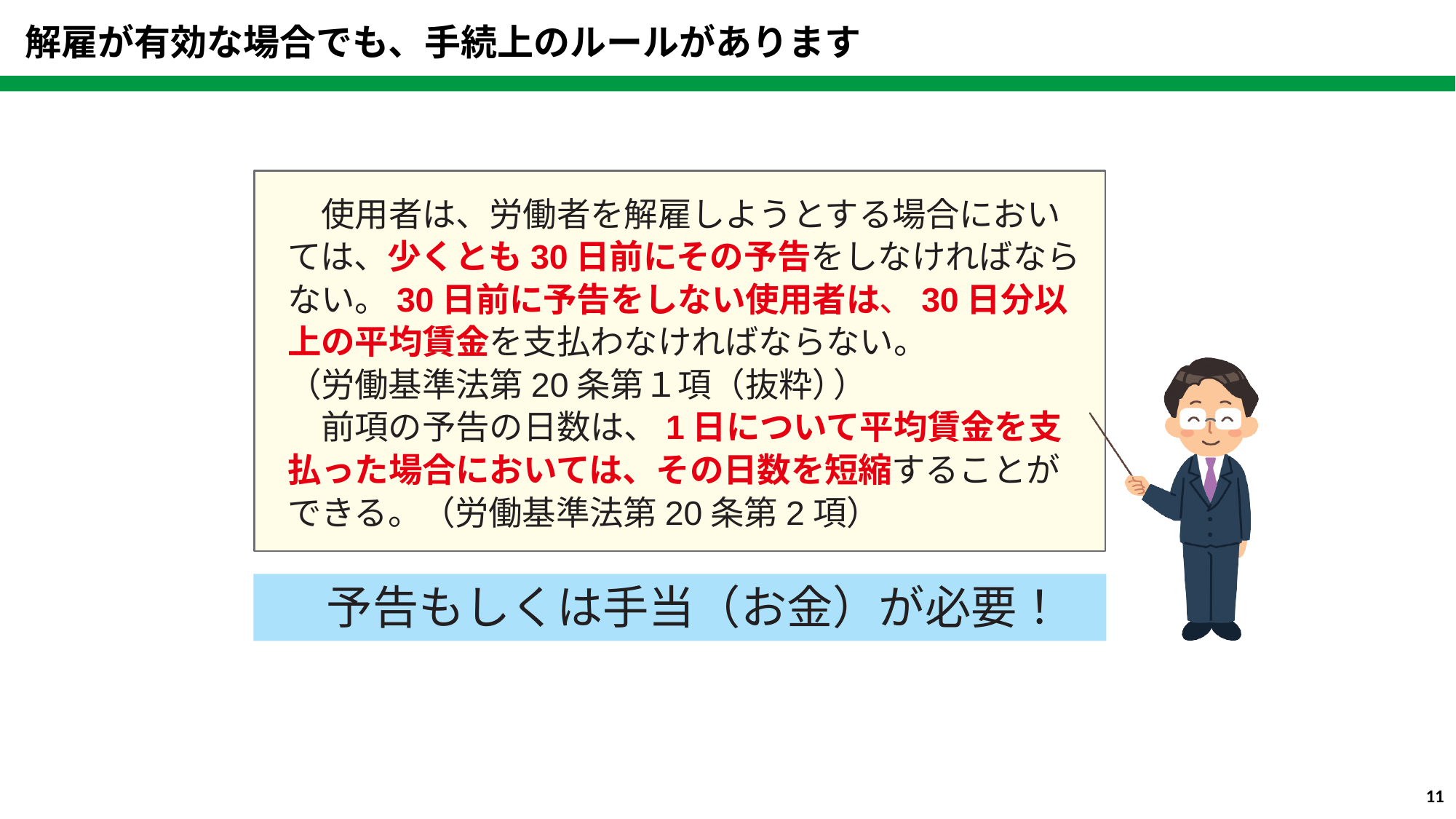

解雇が有効な場合でも、手続上のルールがあります

　使用者は、労働者を解雇しようとする場合においては、少くとも30日前にその予告をしなければならない。30日前に予告をしない使用者は、30日分以上の平均賃金を支払わなければならない。
（労働基準法第20条第１項（抜粋））
　前項の予告の日数は、1日について平均賃金を支払った場合においては、その日数を短縮することができる。（労働基準法第20条第2項）

予告もしくは手当（お金）が必要！
11